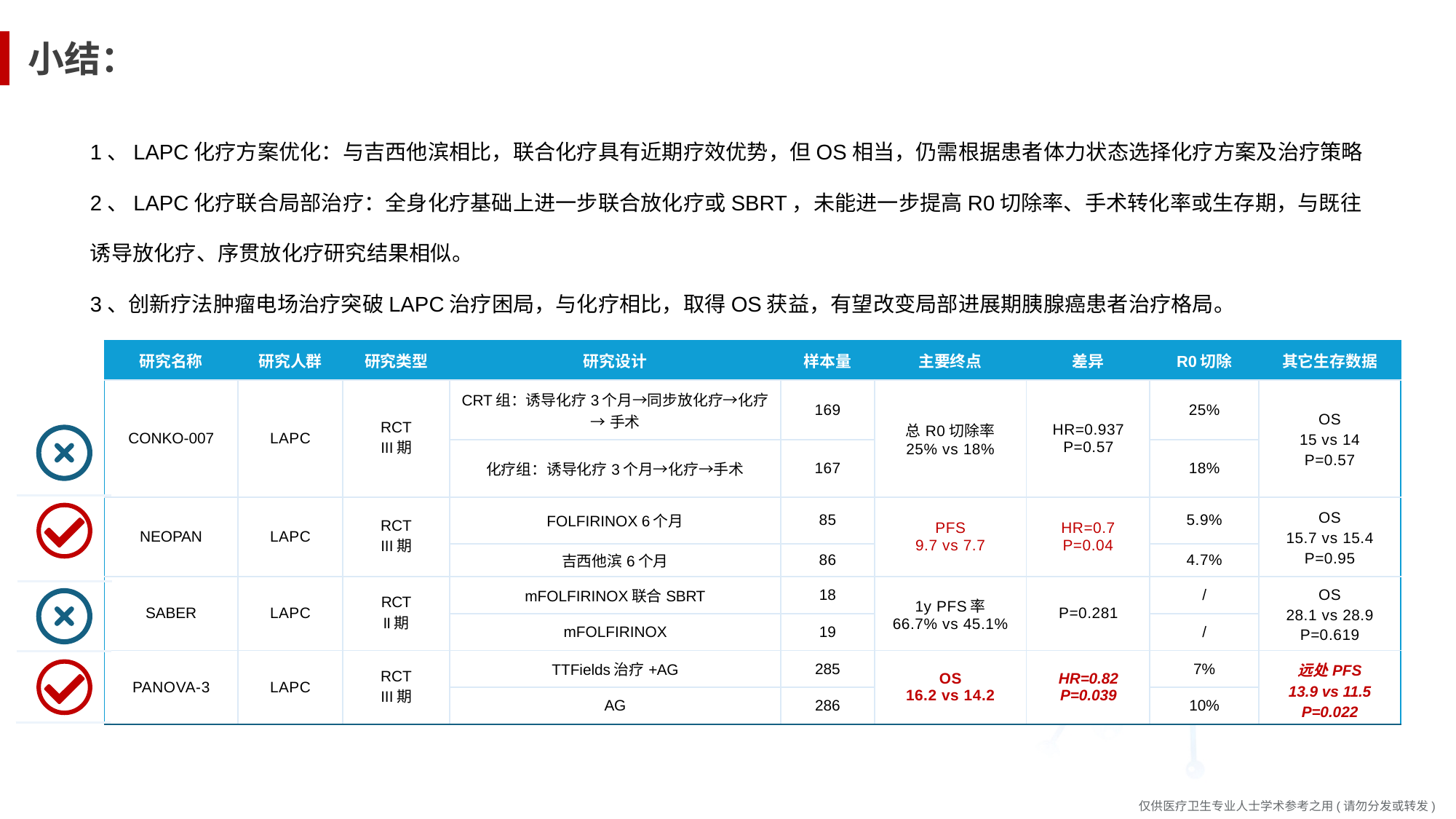

小结：
1、LAPC化疗方案优化：与吉西他滨相比，联合化疗具有近期疗效优势，但OS相当，仍需根据患者体力状态选择化疗方案及治疗策略
2、LAPC化疗联合局部治疗：全身化疗基础上进一步联合放化疗或SBRT，未能进一步提高R0切除率、手术转化率或生存期，与既往诱导放化疗、序贯放化疗研究结果相似。
3、创新疗法肿瘤电场治疗突破LAPC治疗困局，与化疗相比，取得OS获益，有望改变局部进展期胰腺癌患者治疗格局。
| 研究名称 | 研究人群 | 研究类型 | 研究设计 | 样本量 | 主要终点 | 差异 | R0切除 | 其它生存数据 |
| --- | --- | --- | --- | --- | --- | --- | --- | --- |
| CONKO-007 | LAPC | RCT III期 | CRT组：诱导化疗3个月→同步放化疗→化疗 →手术 | 169 | 总R0切除率 25% vs 18% | HR=0.937 P=0.57 | 25% | OS 15 vs 14 P=0.57 |
|  |  |  | 化疗组：诱导化疗3个月→化疗→手术 | 167 |  |  | 18% |  |
| NEOPAN | LAPC | RCT III期 | FOLFIRINOX 6个月 | 85 | PFS 9.7 vs 7.7 | HR=0.7 P=0.04 | 5.9% | OS 15.7 vs 15.4 P=0.95 |
|  |  |  | 吉西他滨6个月 | 86 |  |  | 4.7% |  |
| SABER | LAPC | RCT II期 | mFOLFIRINOX联合SBRT | 18 | 1y PFS率 66.7% vs 45.1% | P=0.281 | / | OS 28.1 vs 28.9 P=0.619 |
|  |  |  | mFOLFIRINOX | 19 |  |  | / |  |
| PANOVA-3 | LAPC | RCT III期 | TTFields治疗+AG | 285 | OS 16.2 vs 14.2 | HR=0.82 P=0.039 | 7% | 远处PFS 13.9 vs 11.5 P=0.022 |
|  |  |  | AG | 286 |  |  | 10% |  |